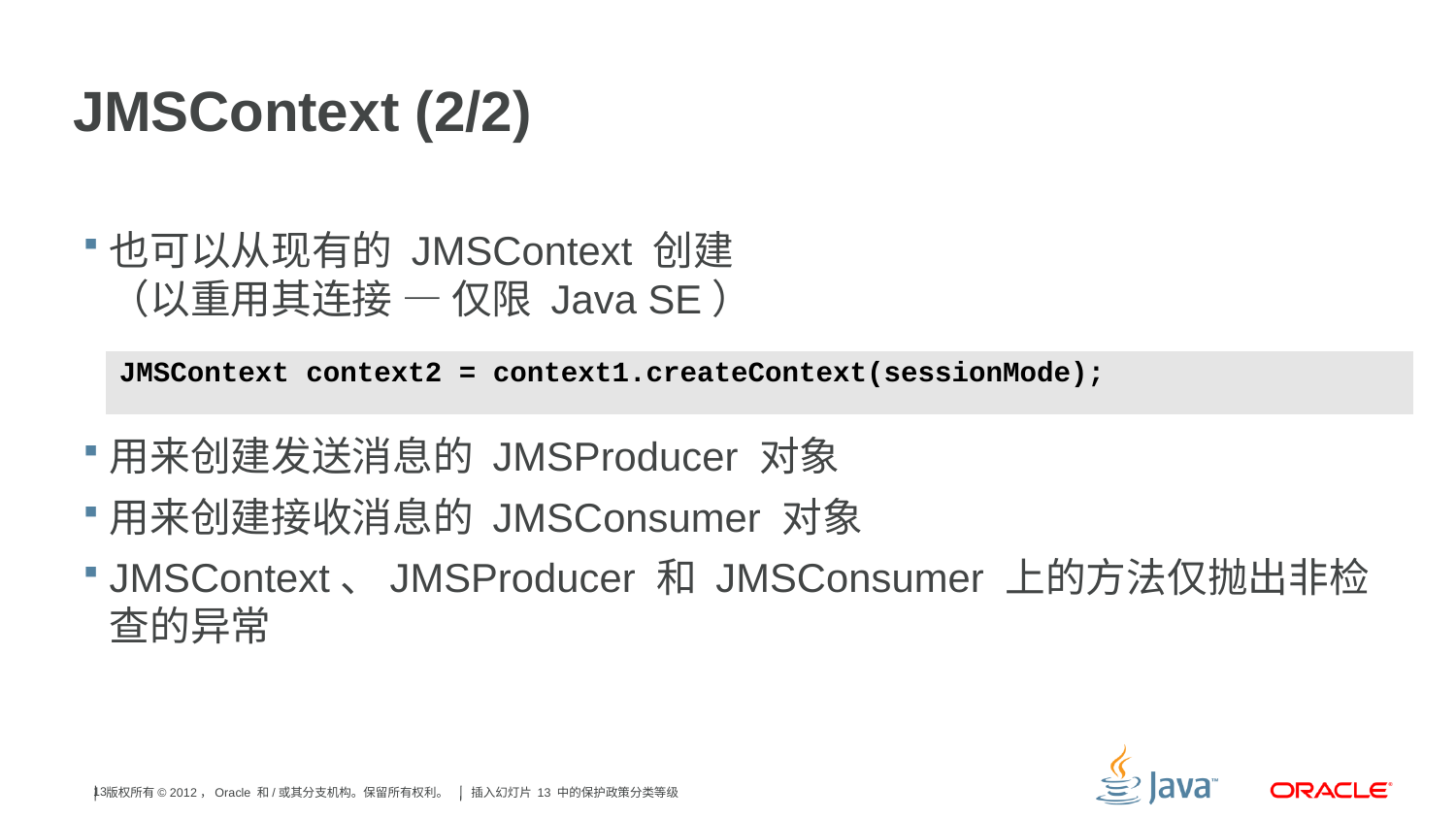

# JMSContext (2/2)

也可以从现有的 JMSContext 创建
（以重用其连接 — 仅限 Java SE）
用来创建发送消息的 JMSProducer 对象
用来创建接收消息的 JMSConsumer 对象
JMSContext、JMSProducer 和 JMSConsumer 上的方法仅抛出非检查的异常
| JMSContext context2 = context1.createContext(sessionMode); |
| --- |